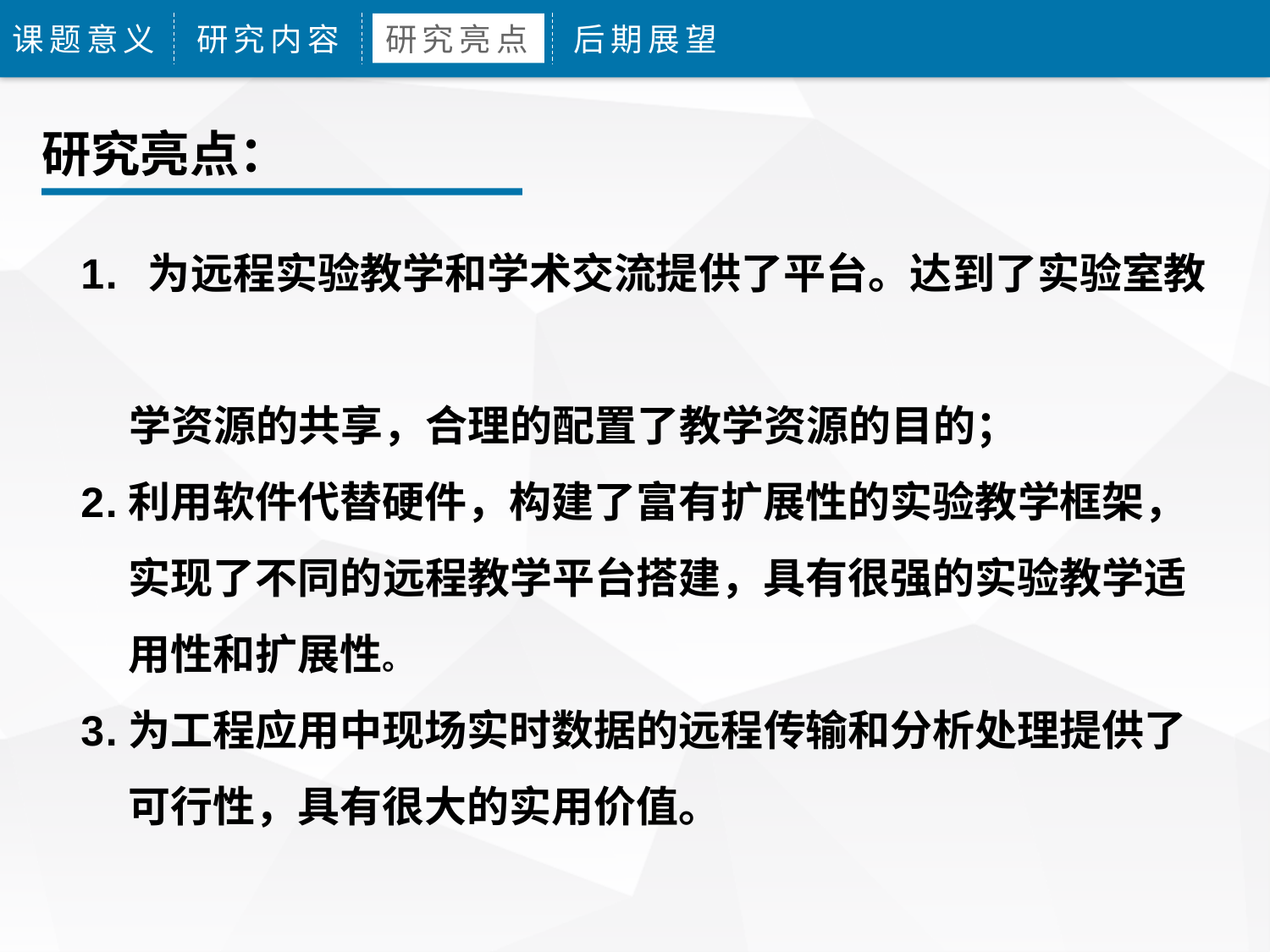

课题意义
研究内容
研究亮点
后期展望

研究亮点：

 为远程实验教学和学术交流提供了平台。达到了实验室教
    学资源的共享，合理的配置了教学资源的目的；
利用软件代替硬件，构建了富有扩展性的实验教学框架，  实现了不同的远程教学平台搭建，具有很强的实验教学适用性和扩展性。
为工程应用中现场实时数据的远程传输和分析处理提供了可行性，具有很大的实用价值。

2